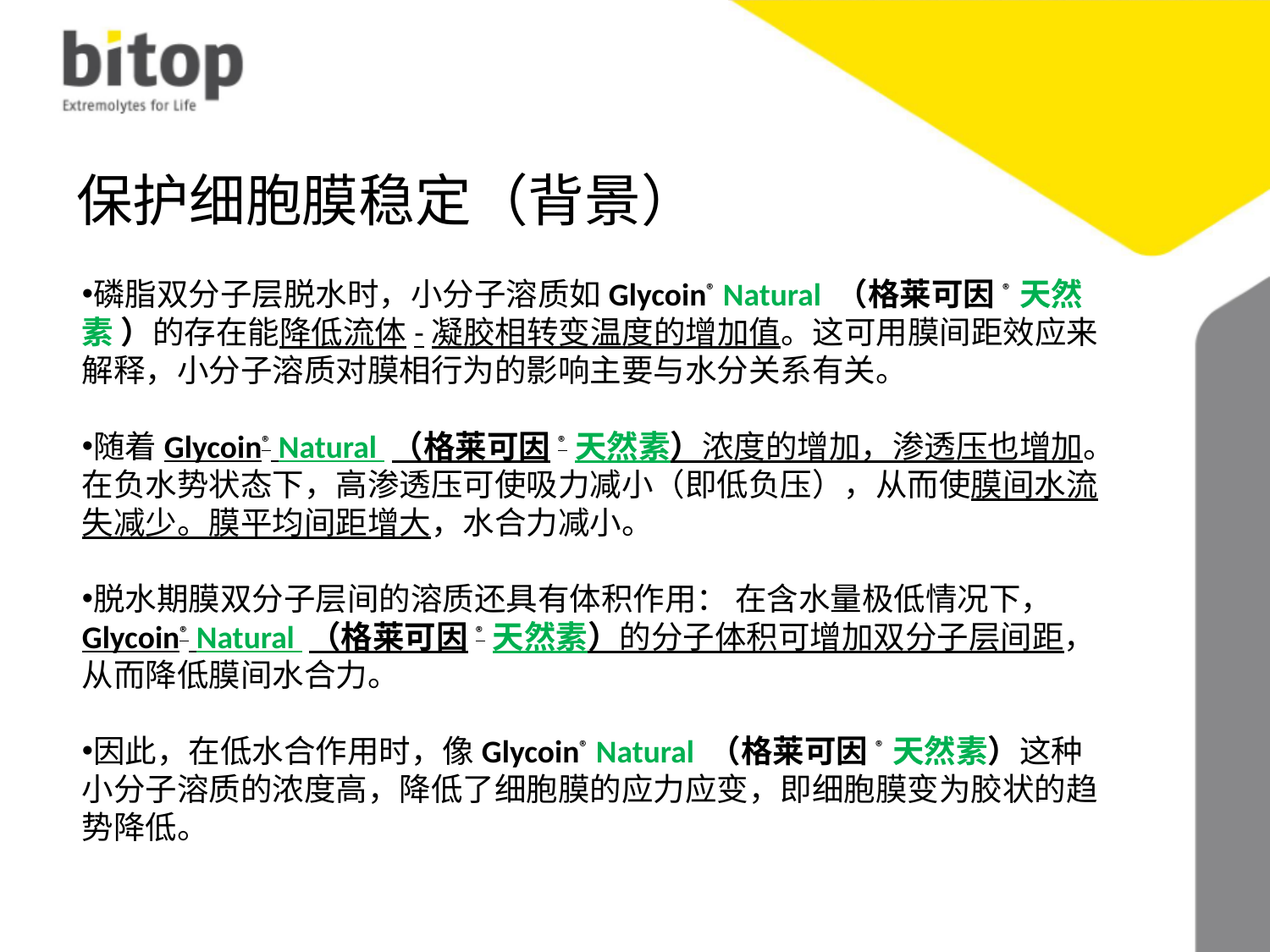

# 保护细胞膜稳定（背景）
磷脂双分子层脱水时，小分子溶质如Glycoin® Natural （格莱可因®天然素 ）的存在能降低流体-凝胶相转变温度的增加值。这可用膜间距效应来解释，小分子溶质对膜相行为的影响主要与水分关系有关。

随着Glycoin® Natural （格莱可因®天然素）浓度的增加，渗透压也增加。在负水势状态下，高渗透压可使吸力减小（即低负压），从而使膜间水流失减少。膜平均间距增大，水合力减小。

脱水期膜双分子层间的溶质还具有体积作用： 在含水量极低情况下， Glycoin® Natural （格莱可因®天然素）的分子体积可增加双分子层间距，从而降低膜间水合力。

因此，在低水合作用时，像Glycoin® Natural （格莱可因®天然素）这种小分子溶质的浓度高，降低了细胞膜的应力应变，即细胞膜变为胶状的趋势降低。